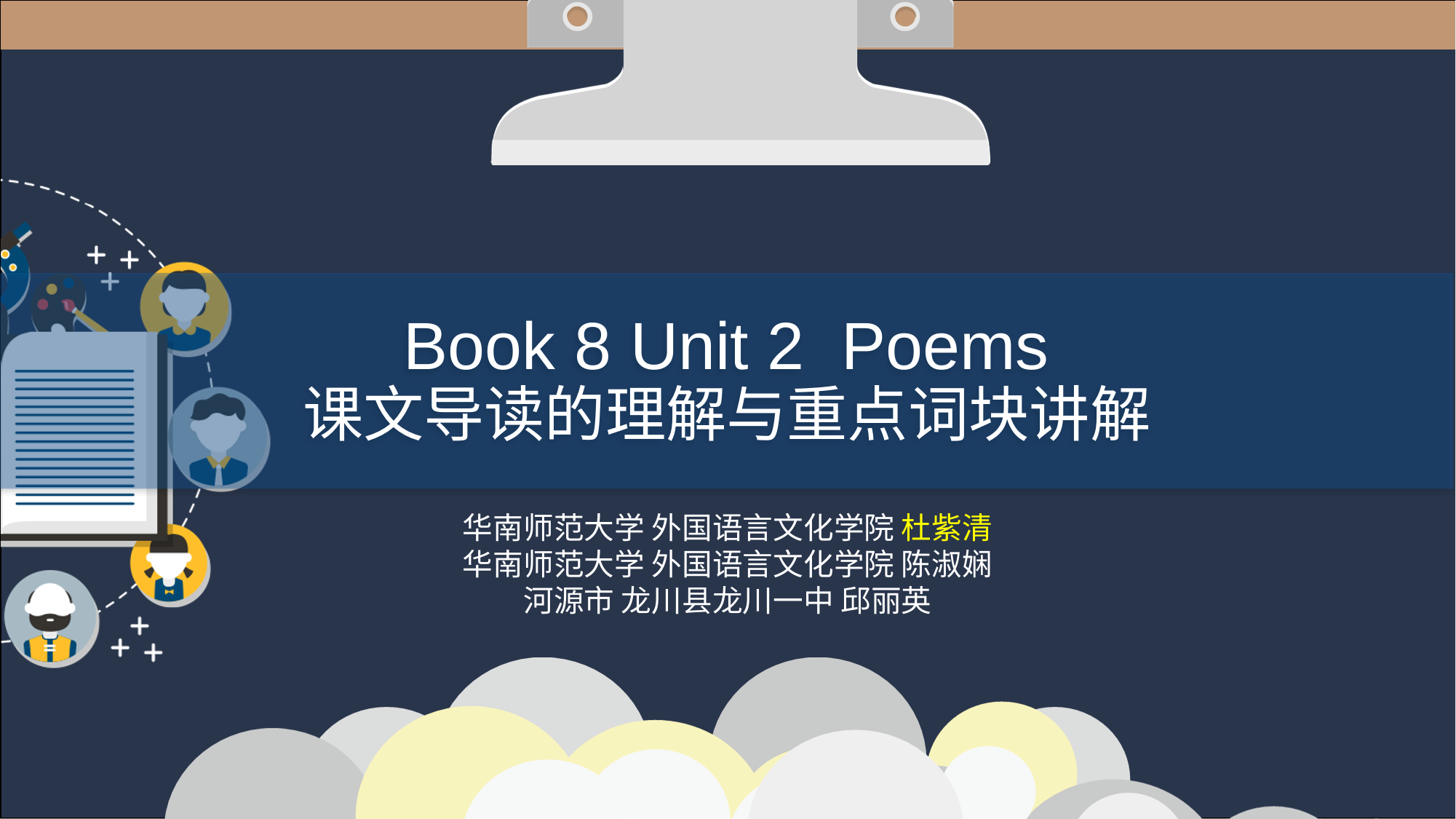

Book 8 Unit 2  Poems
课文导读的理解与重点词块讲解
华南师范大学 外国语言文化学院 杜紫清
华南师范大学 外国语言文化学院 陈淑娴
河源市 龙川县龙川一中 邱丽英
制作人